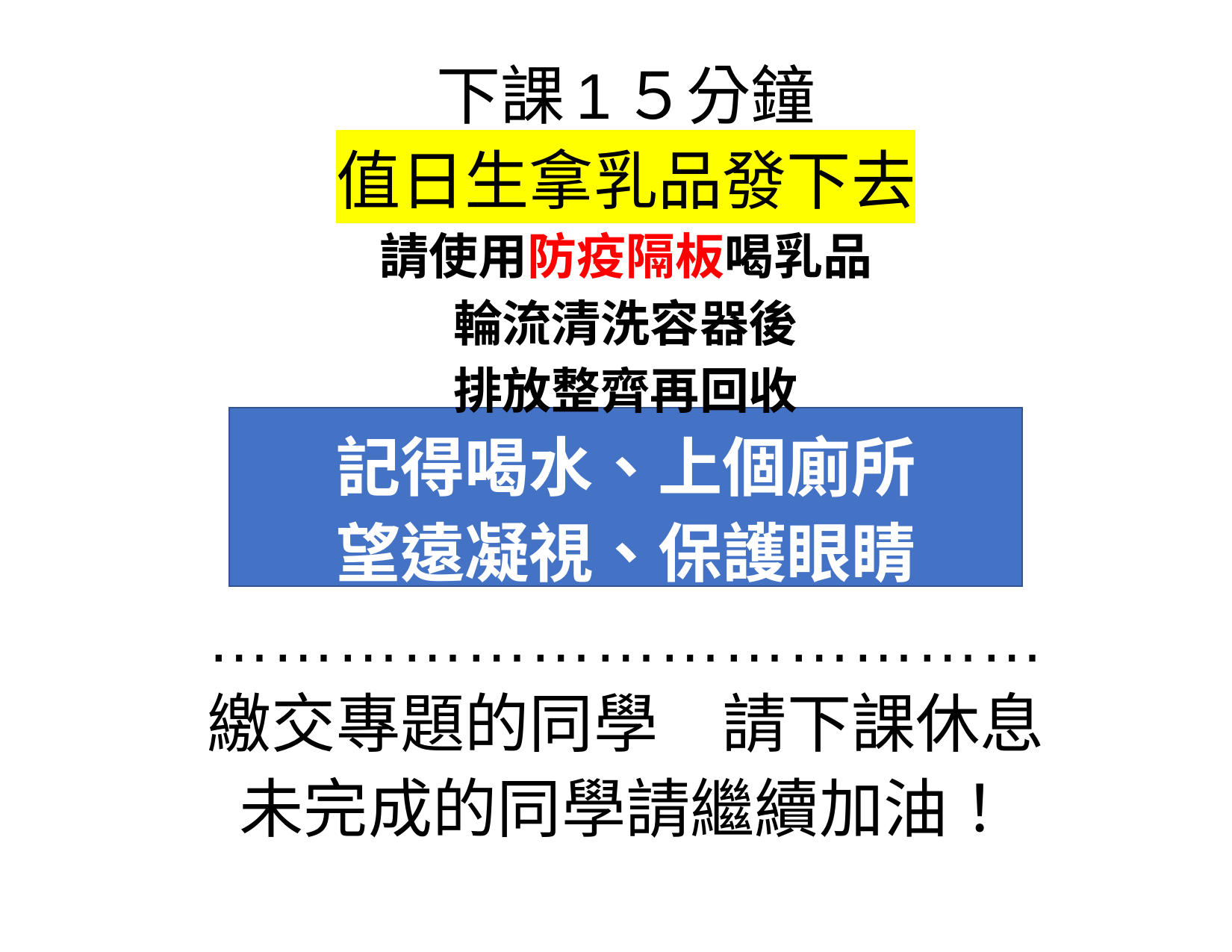

下課1５分鐘
值日生拿乳品發下去
請使用防疫隔板喝乳品
輪流清洗容器後
排放整齊再回收
記得喝水、上個廁所
望遠凝視、保護眼睛
…………………………………
繳交專題的同學　請下課休息
未完成的同學請繼續加油！